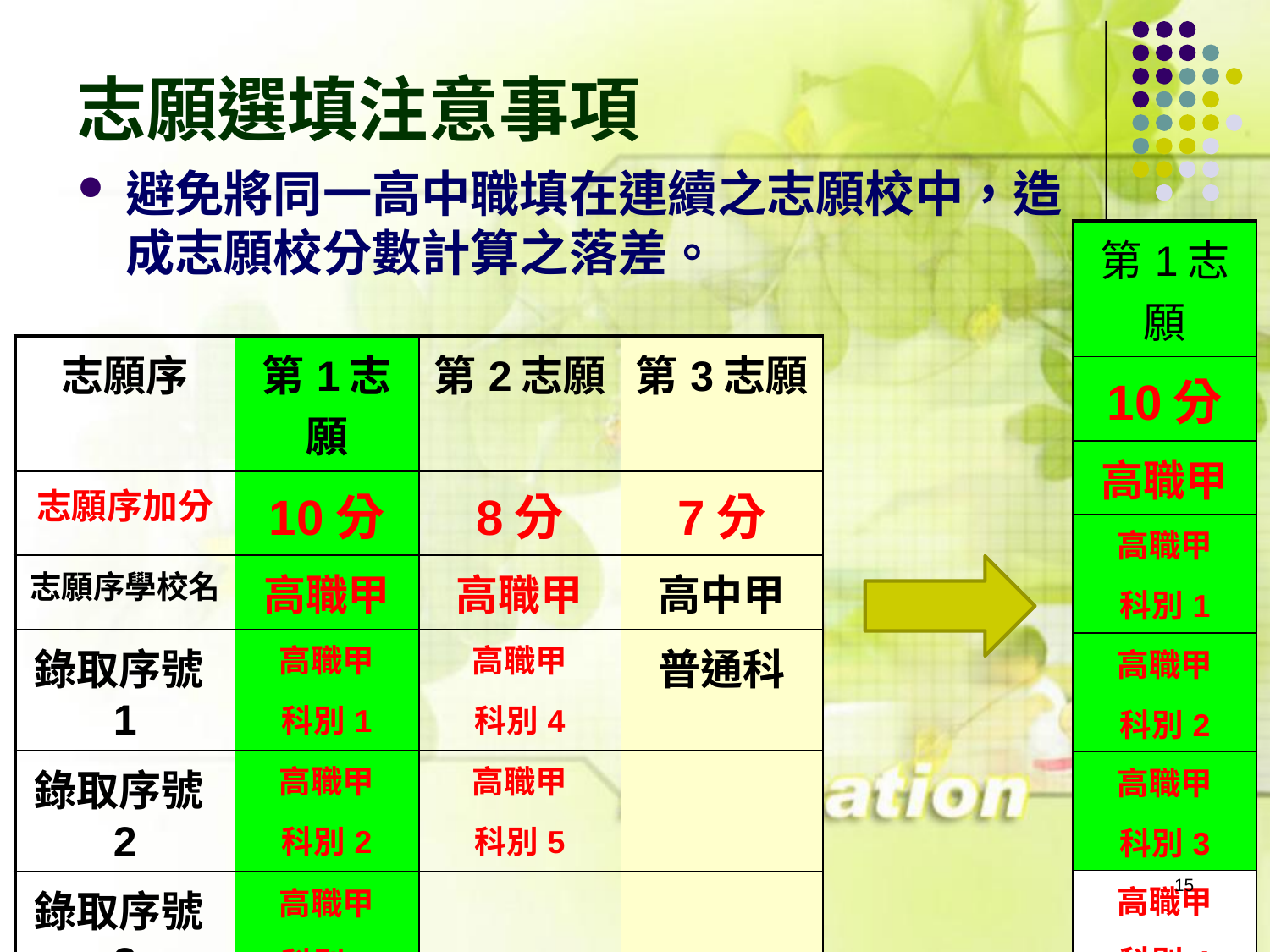

志願選填注意事項

避免將同一高中職填在連續之志願校中，造成志願校分數計算之落差。
| 第1志願 |
| --- |
| 10分 |
| 高職甲 |
| 高職甲 科別1 |
| 高職甲 科別2 |
| 高職甲 科別3 |
| 高職甲 科別4 |
| 高職甲 科別5 |
| 志願序 | 第1志願 | 第2志願 | 第3志願 |
| --- | --- | --- | --- |
| 志願序加分 | 10分 | 8分 | 7分 |
| 志願序學校名 | 高職甲 | 高職甲 | 高中甲 |
| 錄取序號1 | 高職甲 科別1 | 高職甲 科別4 | 普通科 |
| 錄取序號2 | 高職甲 科別2 | 高職甲 科別5 |  |
| 錄取序號3 | 高職甲 科別3 |  |  |

15
15